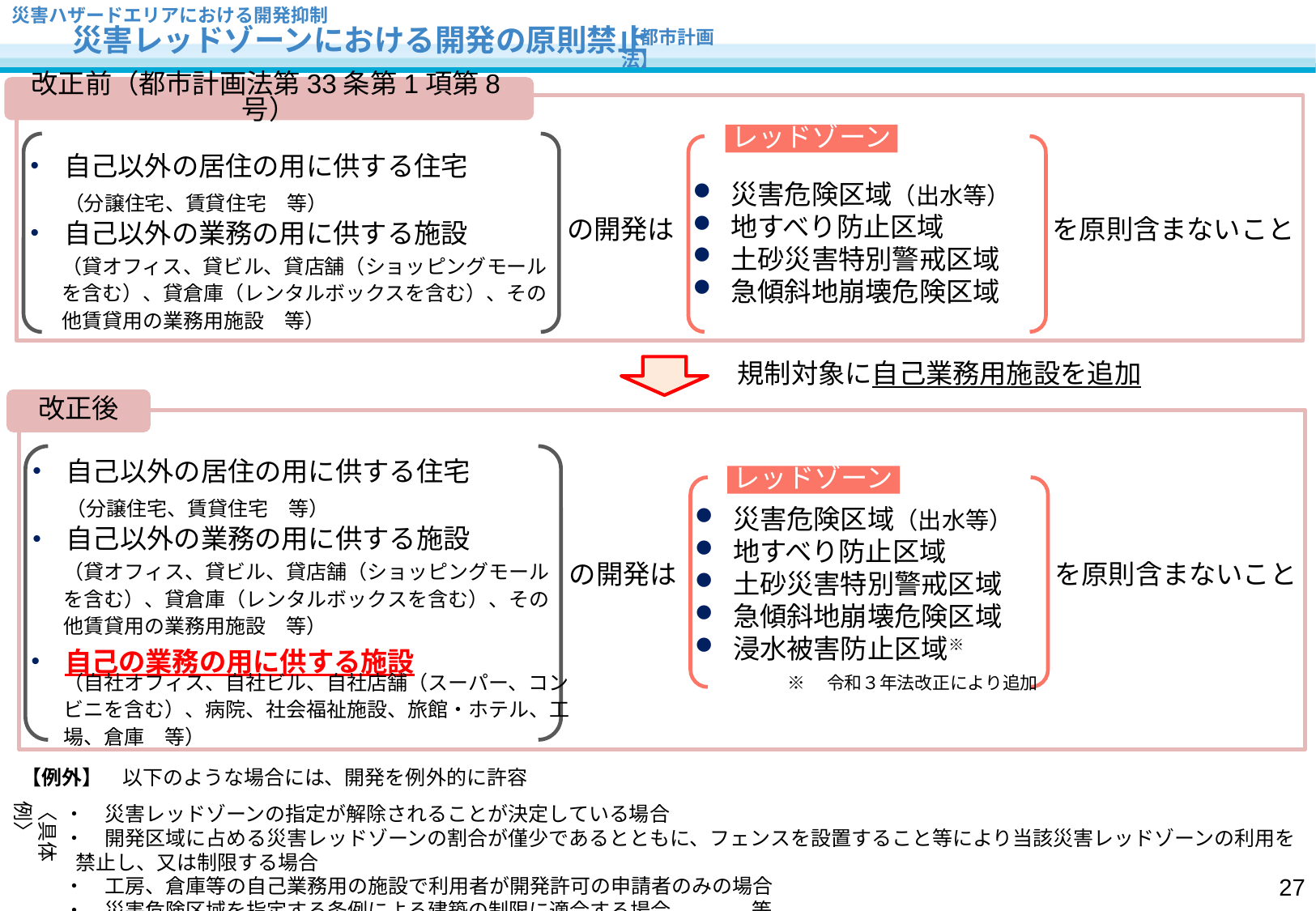

災害ハザードエリアにおける開発抑制
　　災害レッドゾーンにおける開発の原則禁止
【都市計画法】
改正前（都市計画法第33条第1項第8号）

レッドゾーン

自己以外の居住の用に供する住宅
（分譲住宅、賃貸住宅　等）
自己以外の業務の用に供する施設
災害危険区域（出水等）
地すべり防止区域
土砂災害特別警戒区域
急傾斜地崩壊危険区域
の開発は
を原則含まないこと
（貸オフィス、貸ビル、貸店舗（ショッピングモールを含む）、貸倉庫（レンタルボックスを含む）、その他賃貸用の業務用施設　等）

規制対象に自己業務用施設を追加
改正後

自己以外の居住の用に供する住宅
（分譲住宅、賃貸住宅　等）
自己以外の業務の用に供する施設
レッドゾーン

災害危険区域（出水等）
地すべり防止区域
土砂災害特別警戒区域
急傾斜地崩壊危険区域
浸水被害防止区域※
（貸オフィス、貸ビル、貸店舗（ショッピングモールを含む）、貸倉庫（レンタルボックスを含む）、その他賃貸用の業務用施設　等）
の開発は
を原則含まないこと
自己の業務の用に供する施設
※　令和３年法改正により追加
（自社オフィス、自社ビル、自社店舗（スーパー、コンビニを含む）、病院、社会福祉施設、旅館・ホテル、工場、倉庫　等）
【例外】　以下のような場合には、開発を例外的に許容
〈具体例〉
・　災害レッドゾーンの指定が解除されることが決定している場合
・　開発区域に占める災害レッドゾーンの割合が僅少であるとともに、フェンスを設置すること等により当該災害レッドゾーンの利用を禁止し、又は制限する場合
・　工房、倉庫等の自己業務用の施設で利用者が開発許可の申請者のみの場合
・　災害危険区域を指定する条例による建築の制限に適合する場合　　　　等
27